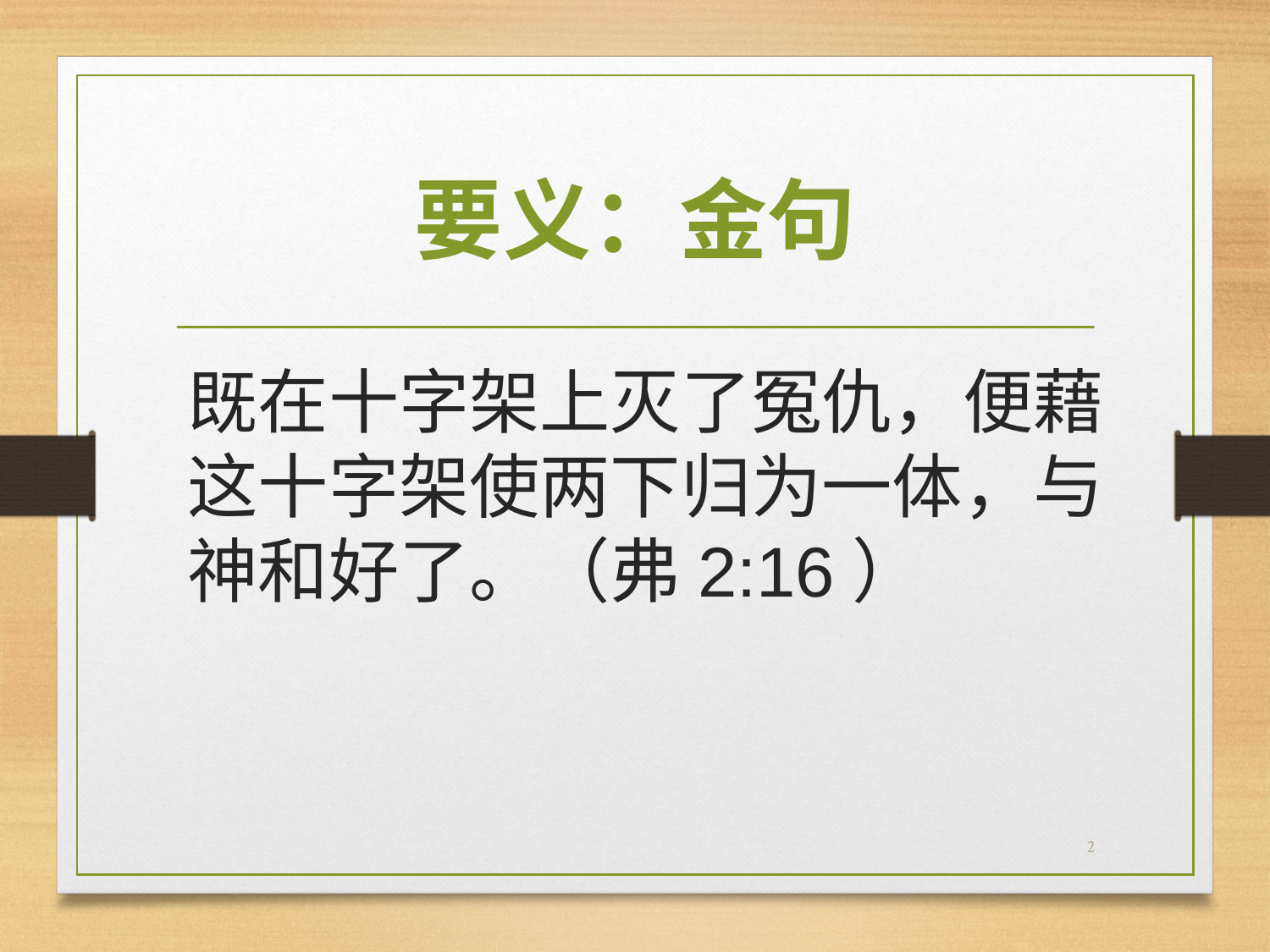

# 要义：金句
既在十字架上灭了冤仇，便藉这十字架使两下归为一体，与神和好了。（弗2:16）
2